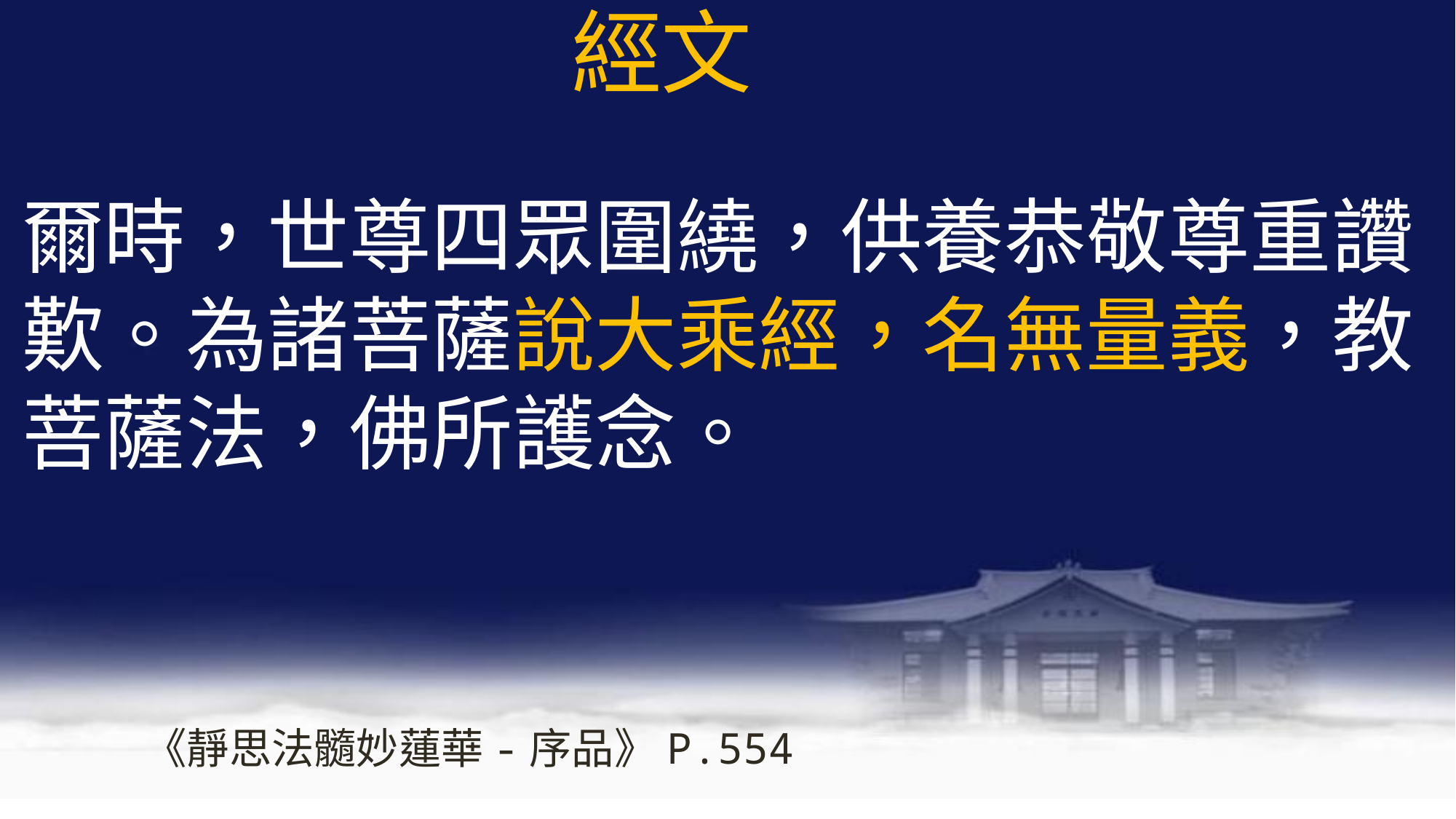

經文
# 爾時，世尊四眾圍繞，供養恭敬尊重讚歎。為諸菩薩說大乘經，名無量義，教菩薩法，佛所護念。
《靜思法髓妙蓮華-序品》P.554